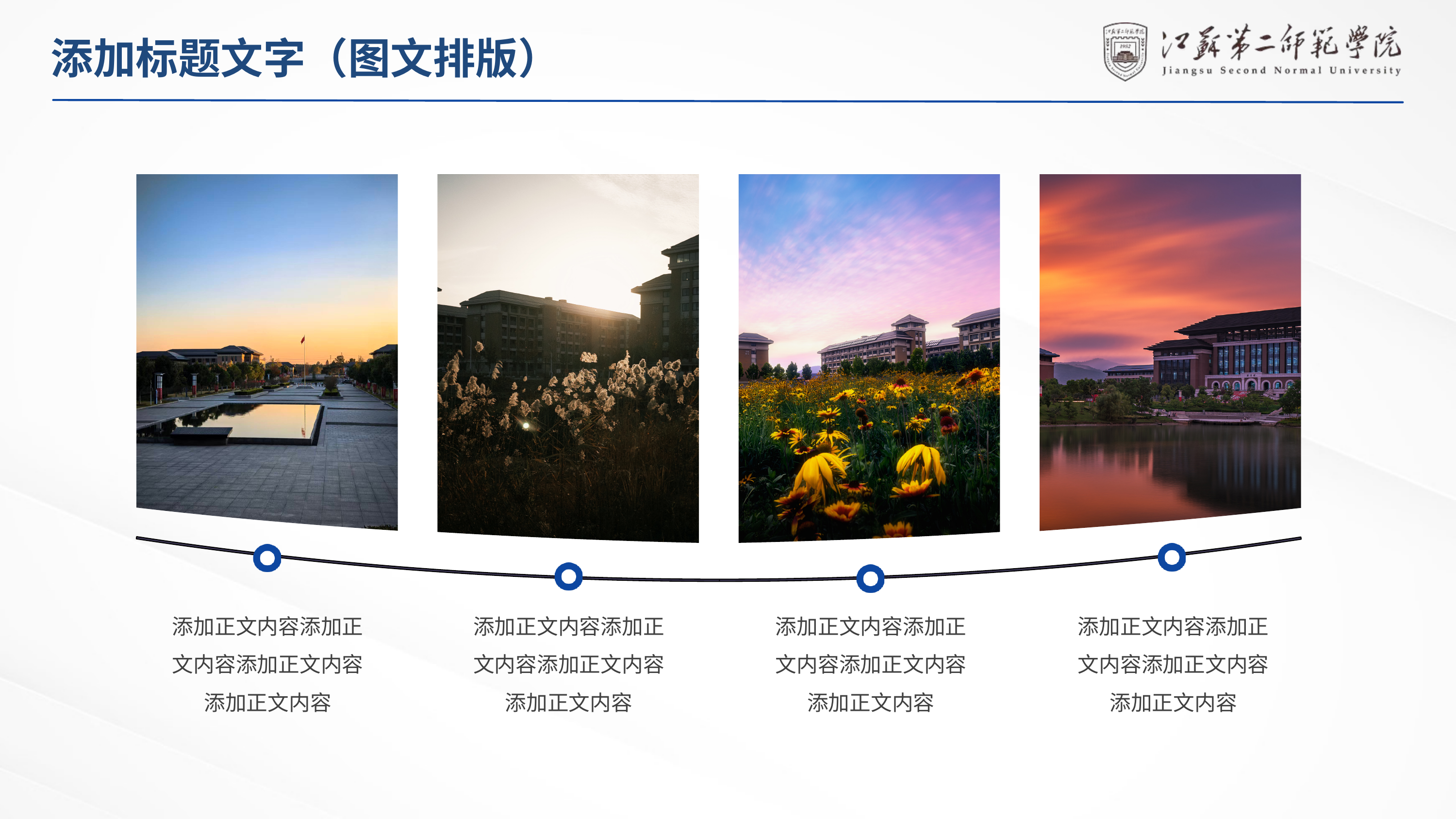

添加标题文字（图文排版）

添加正文内容添加正文内容添加正文内容添加正文内容
添加正文内容添加正文内容添加正文内容添加正文内容
添加正文内容添加正文内容添加正文内容添加正文内容
添加正文内容添加正文内容添加正文内容添加正文内容